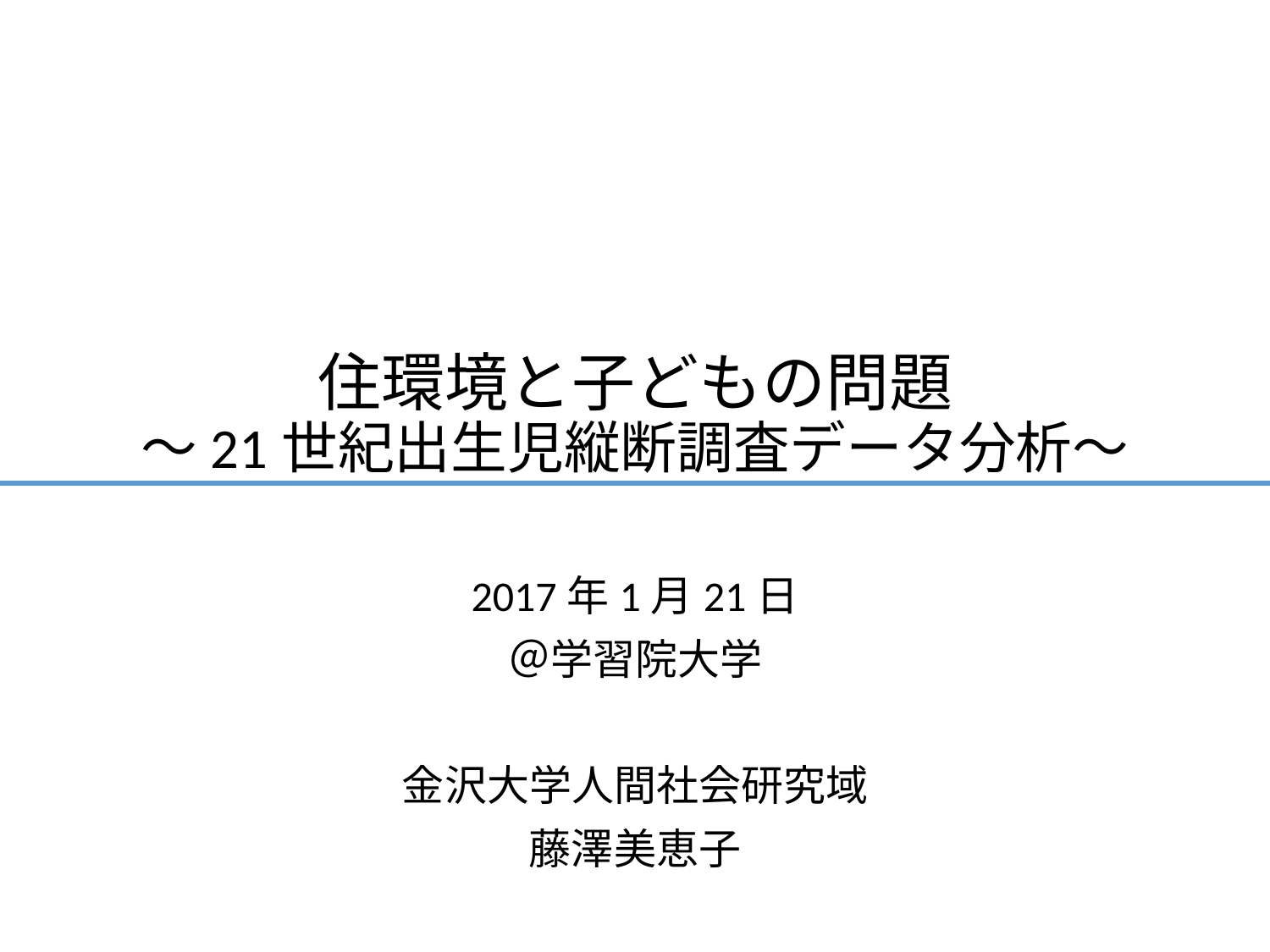

# 住環境と子どもの問題 ～21世紀出生児縦断調査データ分析～

2017年1月21日
＠学習院大学

金沢大学人間社会研究域
藤澤美恵子